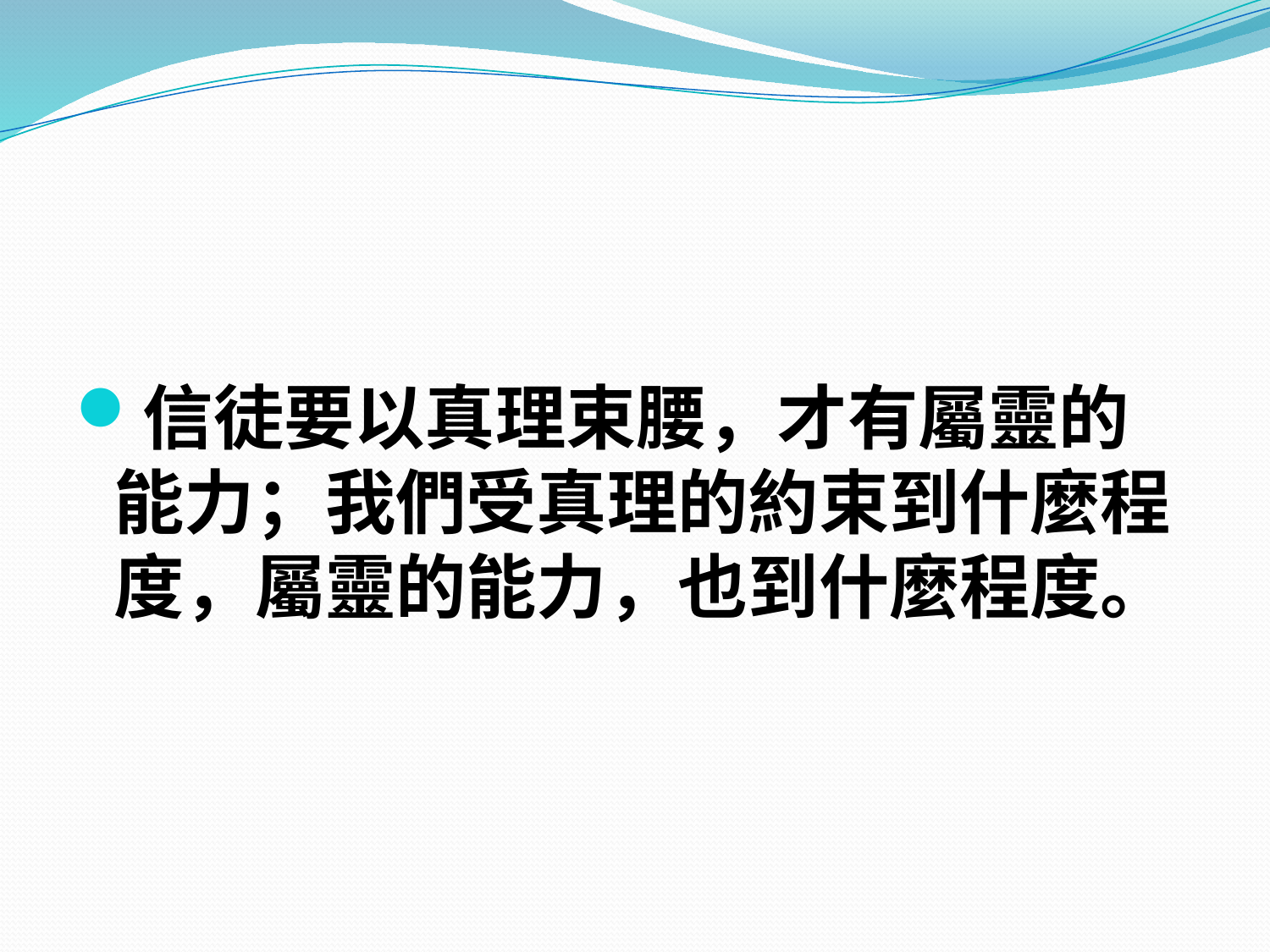

#

信徒要以真理束腰，才有屬靈的能力；我們受真理的約束到什麼程度，屬靈的能力，也到什麼程度。